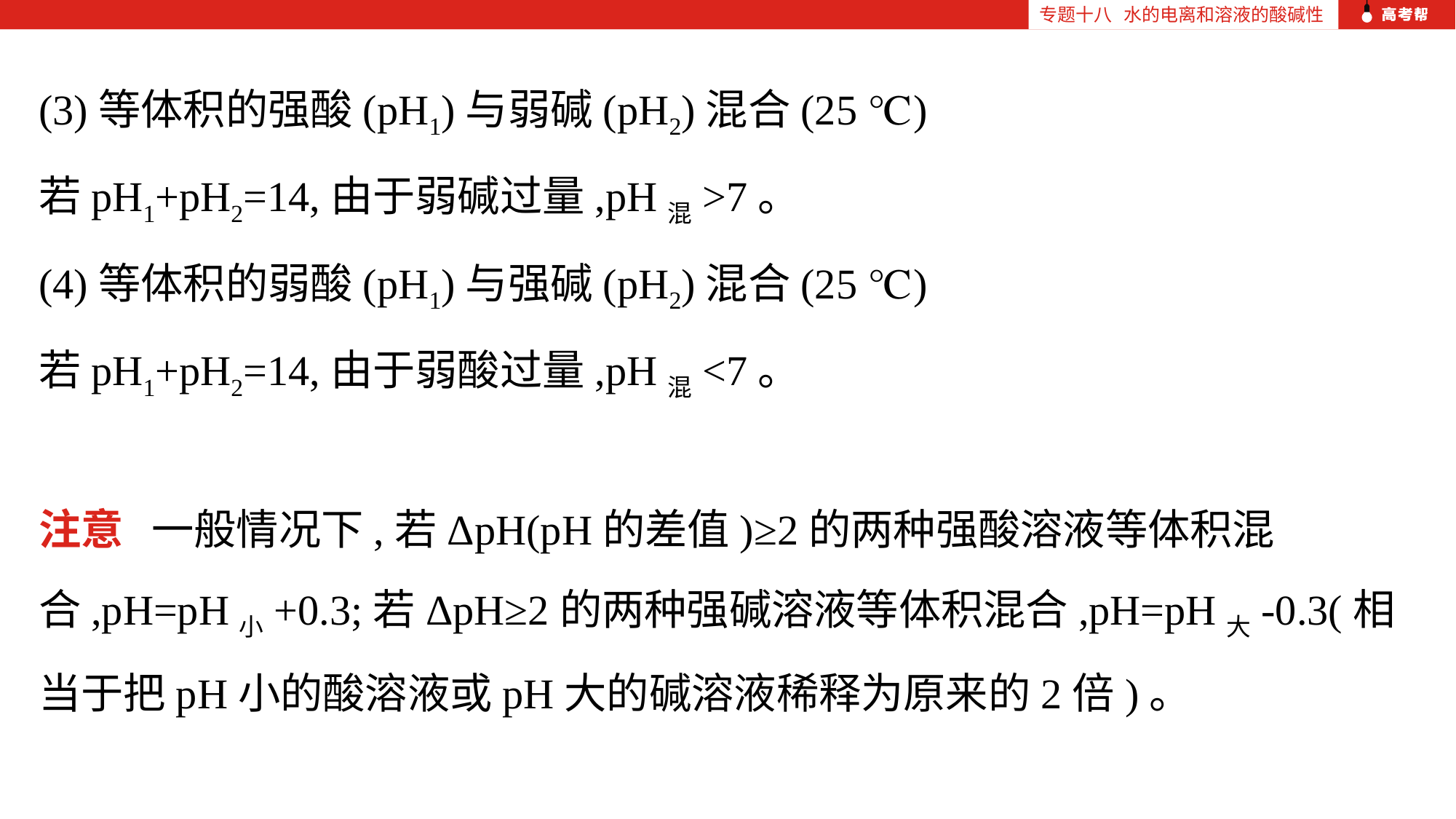

专题十八   水的电离和溶液的酸碱性

(3)等体积的强酸(pH1)与弱碱(pH2)混合(25 ℃)
若pH1+pH2=14,由于弱碱过量,pH混>7。
(4)等体积的弱酸(pH1)与强碱(pH2)混合(25 ℃)
若pH1+pH2=14,由于弱酸过量,pH混<7。

注意   一般情况下,若ΔpH(pH的差值)≥2的两种强酸溶液等体积混合,pH=pH小+0.3;若ΔpH≥2的两种强碱溶液等体积混合,pH=pH大-0.3(相当于把pH小的酸溶液或pH大的碱溶液稀释为原来的2倍)。